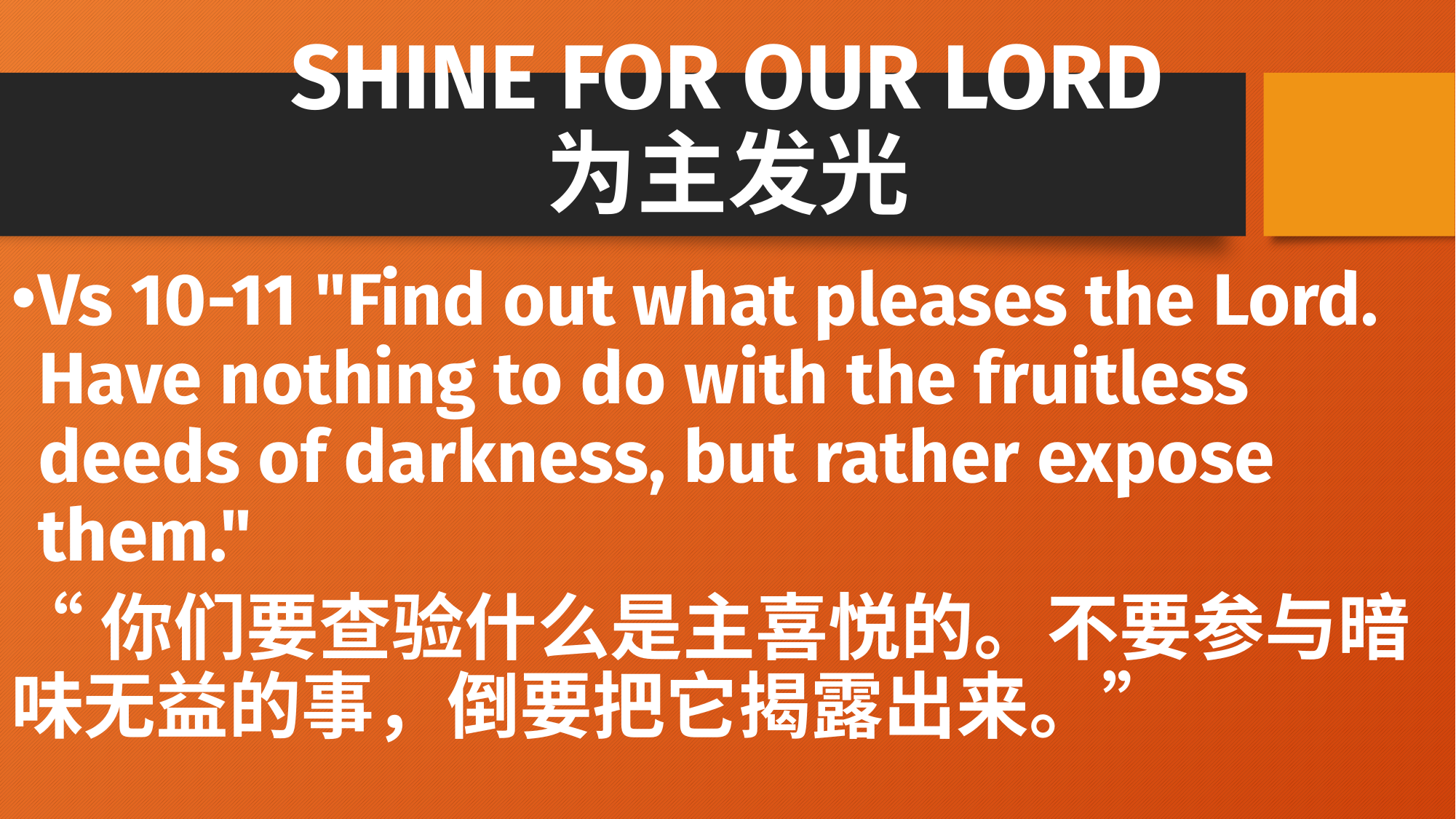

# SHINE FOR OUR LORD 为主发光
Vs 10-11 "Find out what pleases the Lord. Have nothing to do with the fruitless deeds of darkness, but rather expose them."
“你们要查验什么是主喜悦的。不要参与暗味无益的事，倒要把它揭露出来。”